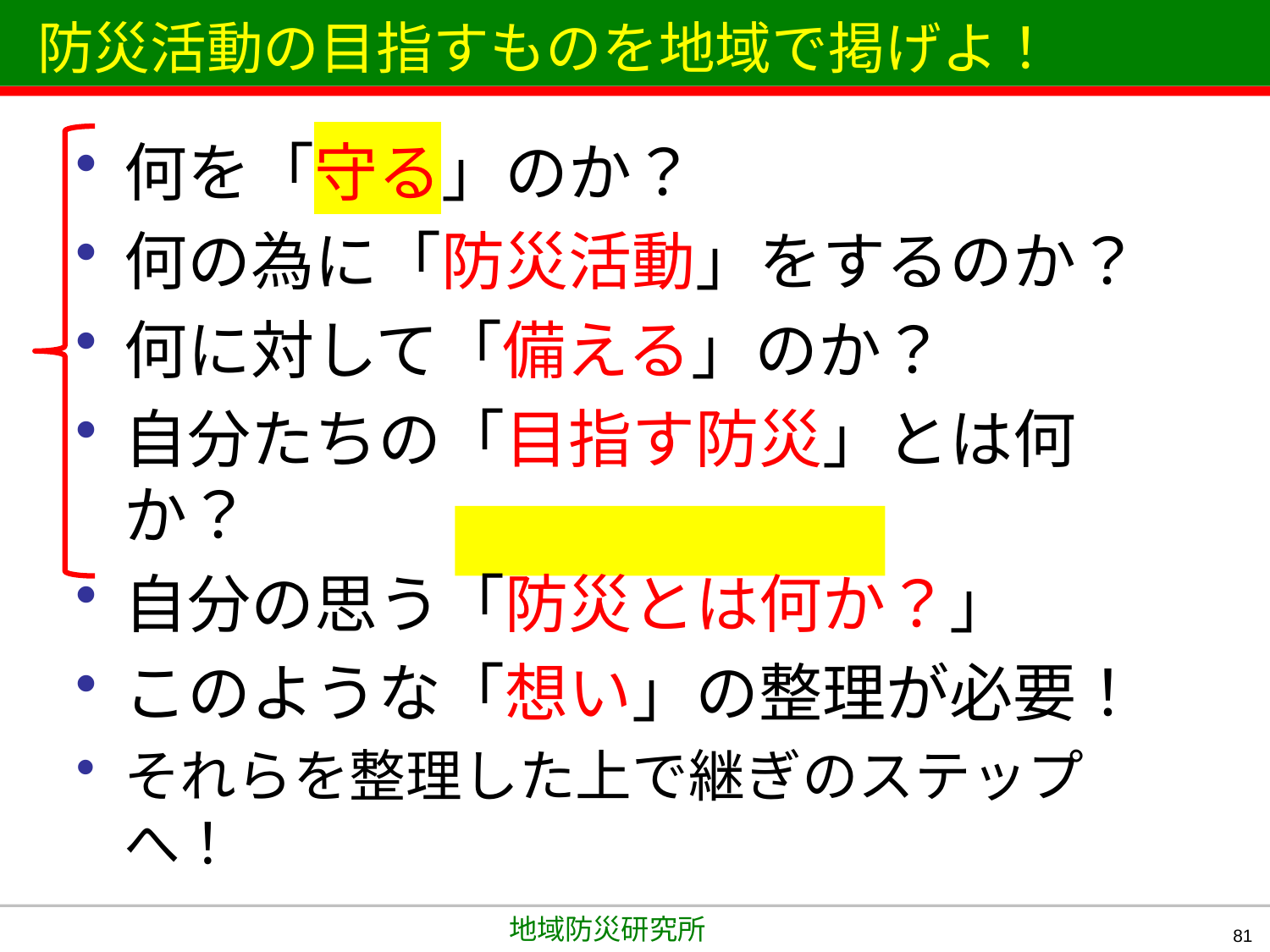

# 防災活動の目指すものを地域で掲げよ！

何を「守る」のか？
何の為に「防災活動」をするのか？
何に対して「備える」のか？
自分たちの「目指す防災」とは何か？
自分の思う「防災とは何か？」
このような「想い」の整理が必要！
それらを整理した上で継ぎのステップへ！